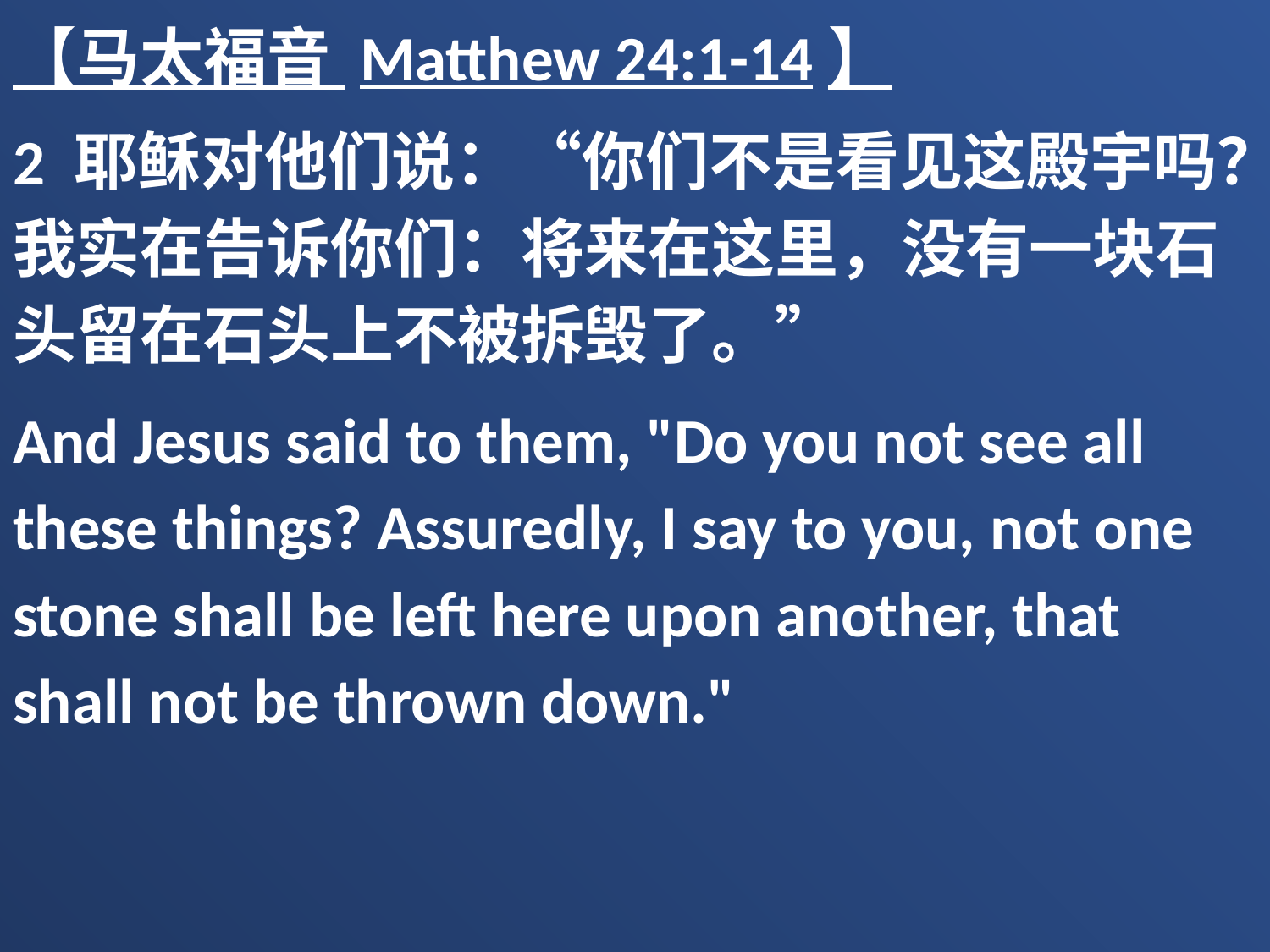

【马太福音 Matthew 24:1-14】
2 耶稣对他们说：“你们不是看见这殿宇吗？我实在告诉你们：将来在这里，没有一块石头留在石头上不被拆毁了。”
And Jesus said to them, "Do you not see all these things? Assuredly, I say to you, not one stone shall be left here upon another, that shall not be thrown down."